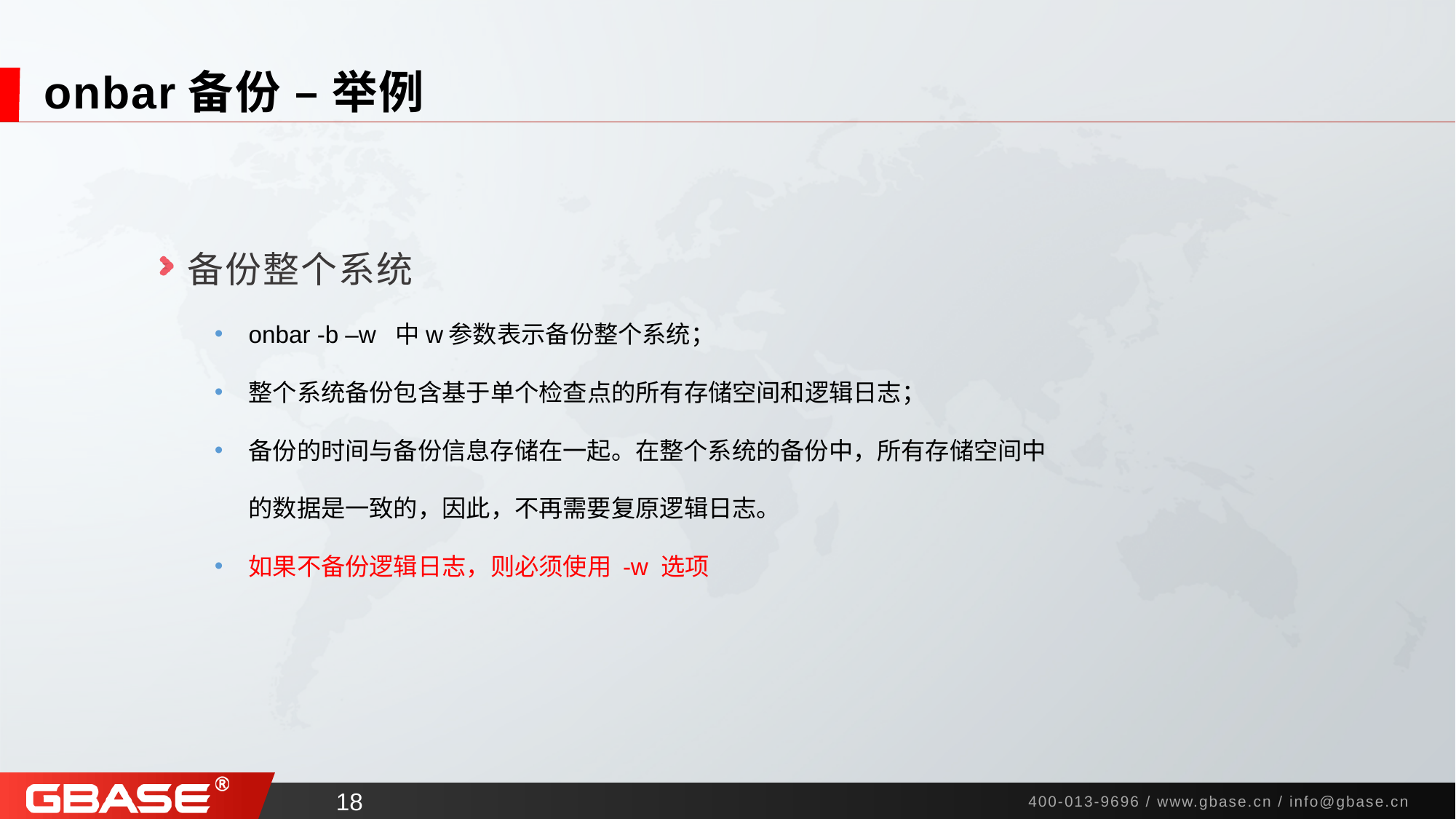

# onbar备份 – 举例
备份整个系统
onbar -b –w  中w参数表示备份整个系统；
整个系统备份包含基于单个检查点的所有存储空间和逻辑日志；
备份的时间与备份信息存储在一起。在整个系统的备份中，所有存储空间中的数据是一致的，因此，不再需要复原逻辑日志。
如果不备份逻辑日志，则必须使用 -w 选项